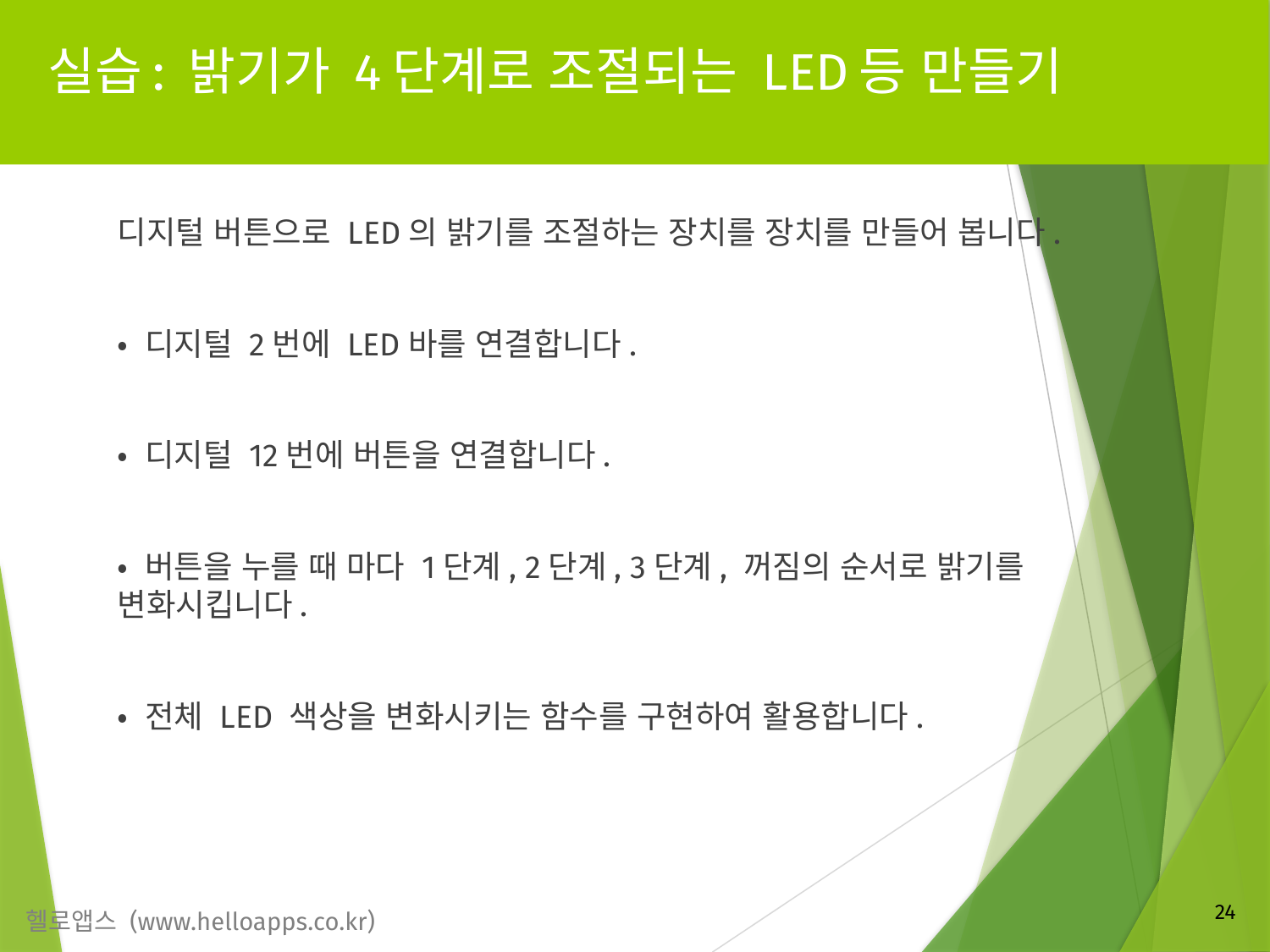

# 실습: 밝기가 4단계로 조절되는 LED등 만들기
디지털 버튼으로 LED의 밝기를 조절하는 장치를 장치를 만들어 봅니다.

• 디지털 2번에 LED바를 연결합니다.

• 디지털 12번에 버튼을 연결합니다.

• 버튼을 누를 때 마다 1단계, 2단계, 3단계, 꺼짐의 순서로 밝기를 변화시킵니다.

• 전체 LED 색상을 변화시키는 함수를 구현하여 활용합니다.
24